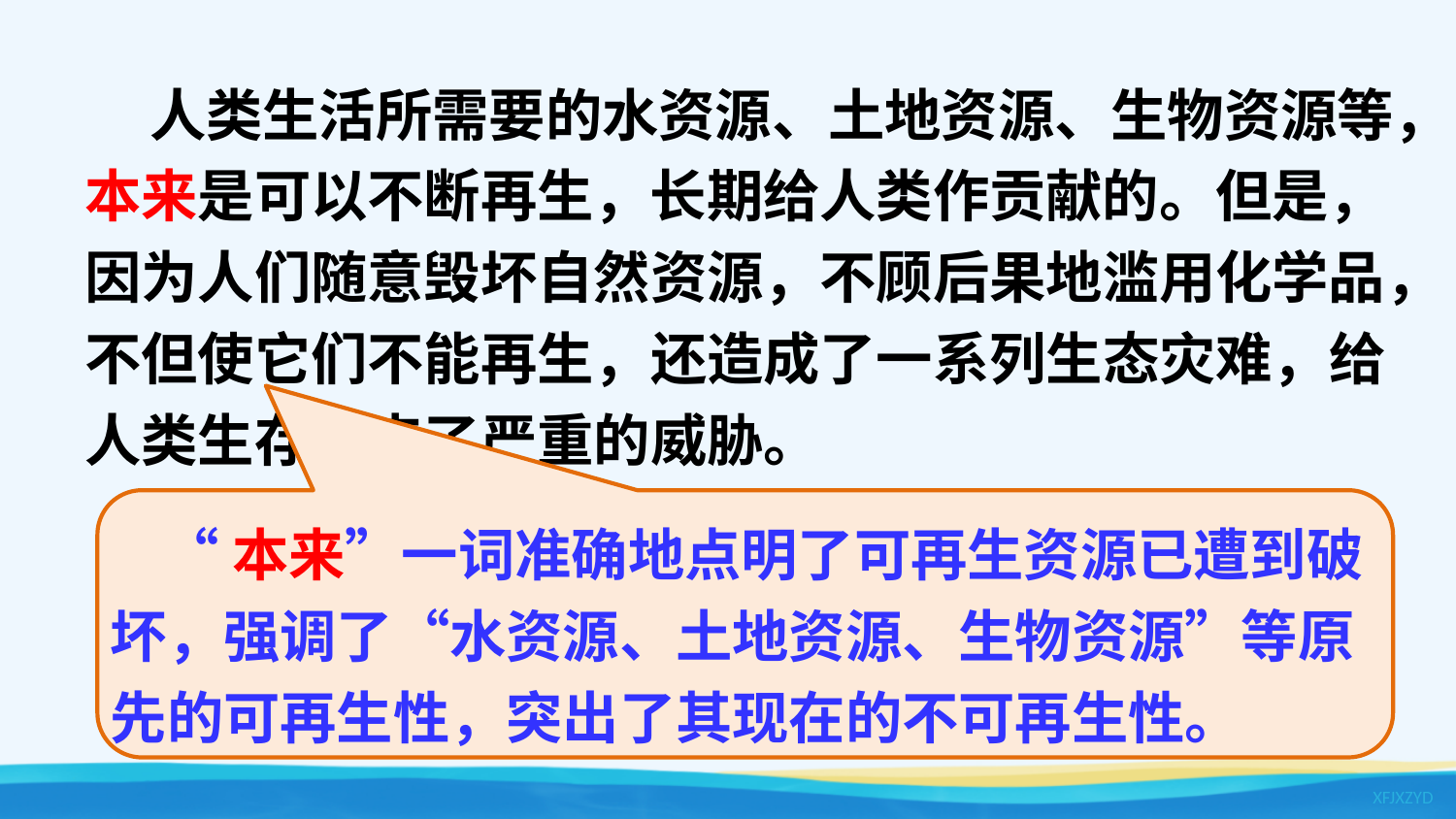

人类生活所需要的水资源、土地资源、生物资源等，本来是可以不断再生，长期给人类作贡献的。但是，因为人们随意毁坏自然资源，不顾后果地滥用化学品，不但使它们不能再生，还造成了一系列生态灾难，给人类生存带来了严重的威胁。

    “本来”一词准确地点明了可再生资源已遭到破坏，强调了“水资源、土地资源、生物资源”等原先的可再生性，突出了其现在的不可再生性。